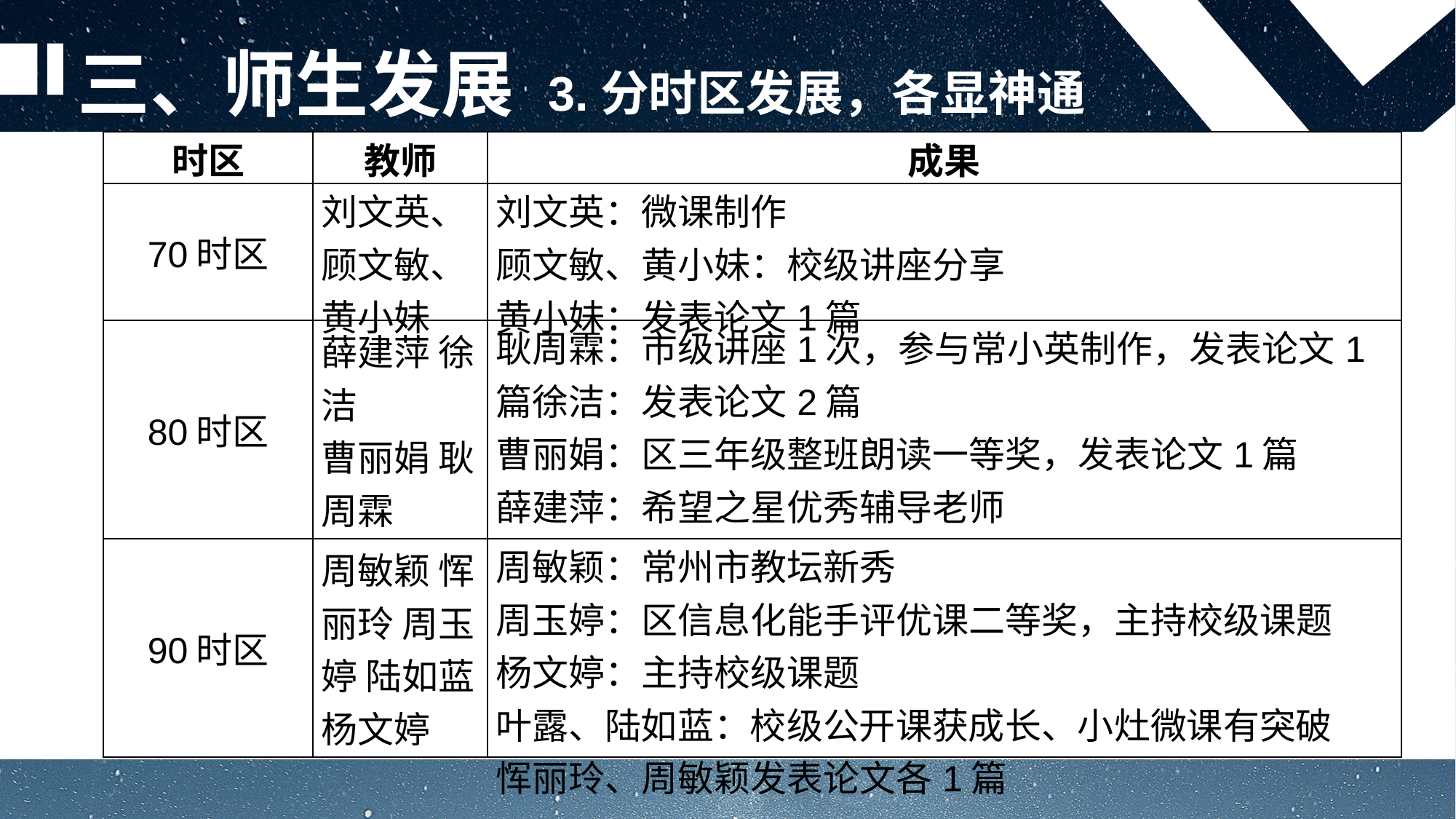

三、师生发展 3.分时区发展，各显神通

| 时区 | 教师 | 成果 |
| --- | --- | --- |
| 70时区 | 刘文英、顾文敏、黄小妹 | 刘文英：微课制作 顾文敏、黄小妹：校级讲座分享 黄小妹：发表论文1篇 |
| 80时区 | 薛建萍 徐洁 曹丽娟 耿周霖 | 耿周霖：市级讲座1次，参与常小英制作，发表论文1篇徐洁：发表论文2篇 曹丽娟：区三年级整班朗读一等奖，发表论文1篇 薛建萍：希望之星优秀辅导老师 |
| 90时区 | 周敏颖 恽丽玲 周玉婷 陆如蓝 杨文婷 | 周敏颖：常州市教坛新秀 周玉婷：区信息化能手评优课二等奖，主持校级课题 杨文婷：主持校级课题 叶露、陆如蓝：校级公开课获成长、小灶微课有突破 恽丽玲、周敏颖发表论文各1篇 |